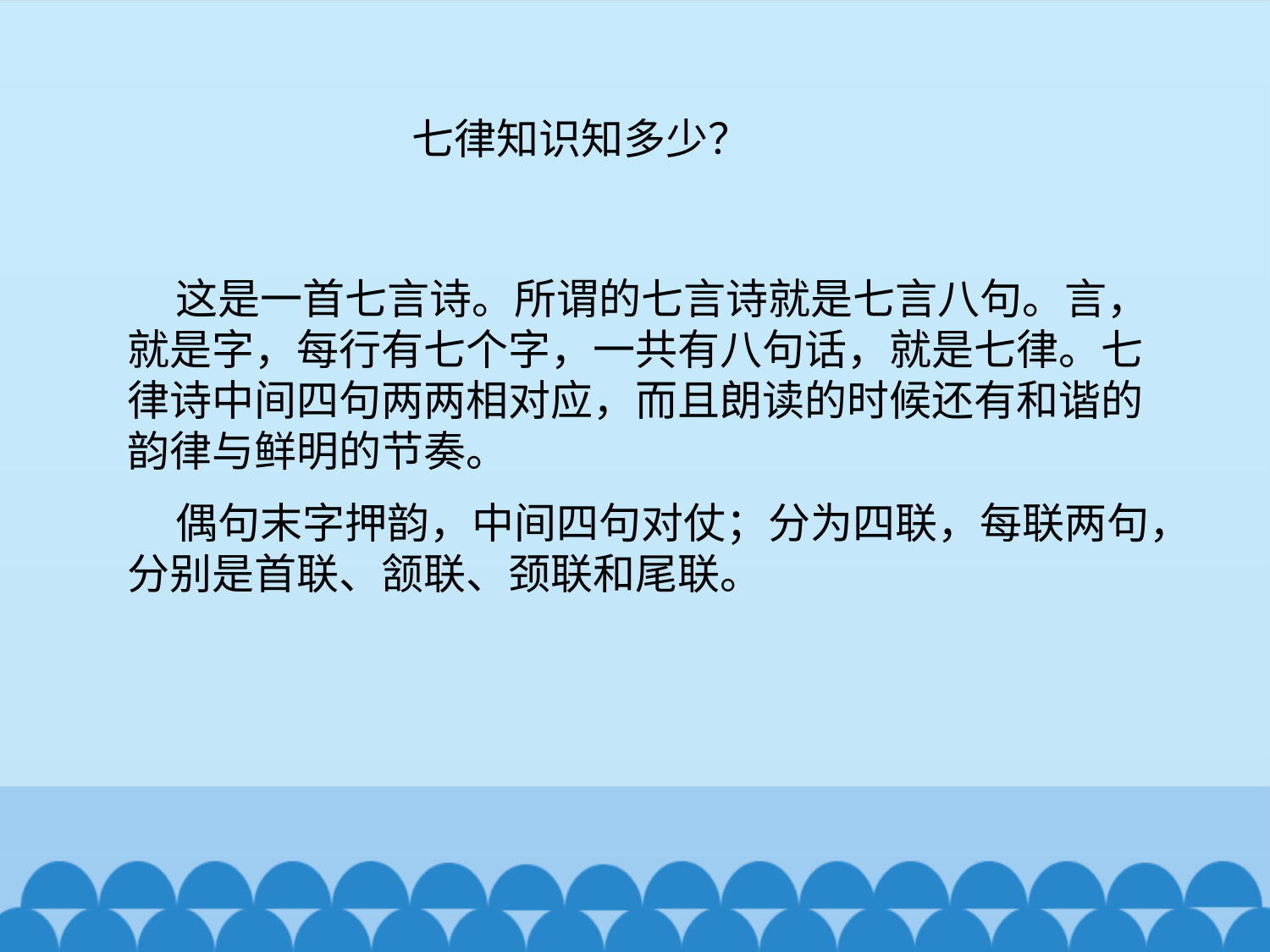

七律知识知多少？
    这是一首七言诗。所谓的七言诗就是七言八句。言，就是字，每行有七个字，一共有八句话，就是七律。七律诗中间四句两两相对应，而且朗读的时候还有和谐的韵律与鲜明的节奏。
    偶句末字押韵，中间四句对仗；分为四联，每联两句，分别是首联、颔联、颈联和尾联。